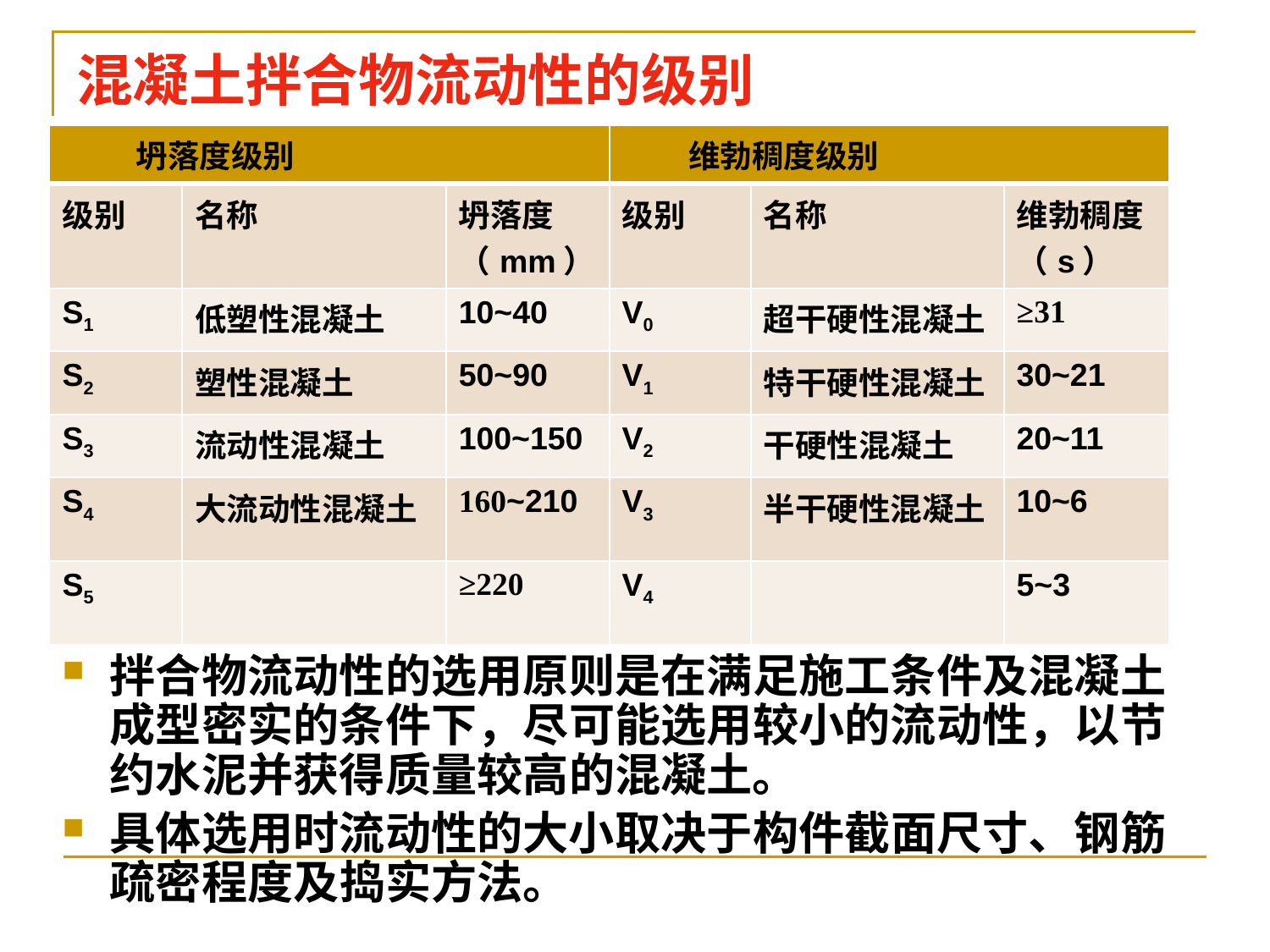

# 混凝土拌合物流动性的级别
| 坍落度级别 |  |  | 维勃稠度级别 |  |  |
| --- | --- | --- | --- | --- | --- |
| 级别 | 名称 | 坍落度（mm） | 级别 | 名称 | 维勃稠度（s） |
| S1 | 低塑性混凝土 | 10~40 | V0 | 超干硬性混凝土 | ≥31 |
| S2 | 塑性混凝土 | 50~90 | V1 | 特干硬性混凝土 | 30~21 |
| S3 | 流动性混凝土 | 100~150 | V2 | 干硬性混凝土 | 20~11 |
| S4 | 大流动性混凝土 | 160~210 | V3 | 半干硬性混凝土 | 10~6 |
| S5 |  | ≥220 | V4 |  | 5~3 |
拌合物流动性的选用原则是在满足施工条件及混凝土成型密实的条件下，尽可能选用较小的流动性，以节约水泥并获得质量较高的混凝土。
具体选用时流动性的大小取决于构件截面尺寸、钢筋疏密程度及捣实方法。